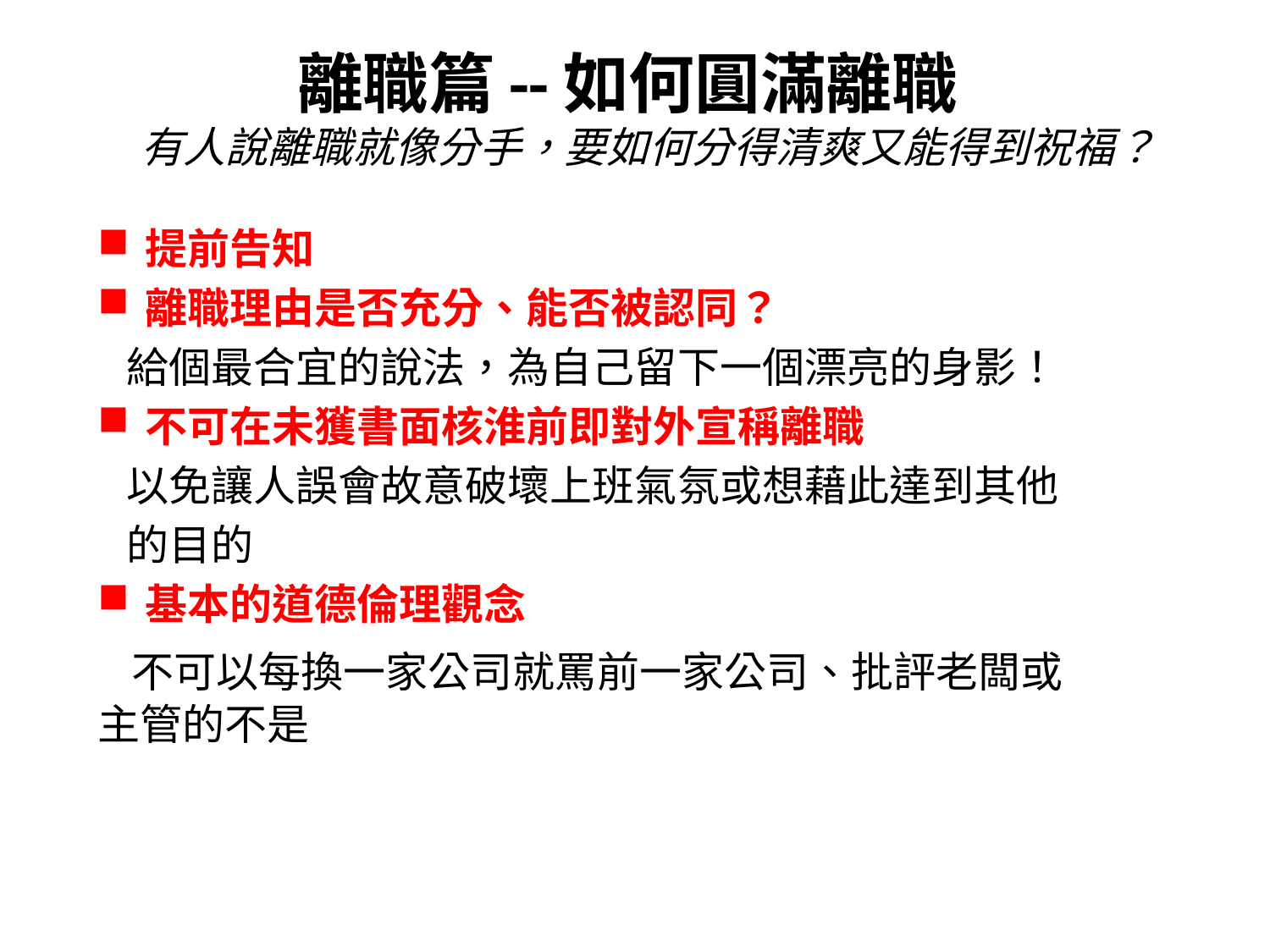

# 離職篇--如何圓滿離職 有人說離職就像分手，要如何分得清爽又能得到祝福？
提前告知
離職理由是否充分、能否被認同？
  給個最合宜的說法，為自己留下一個漂亮的身影！
不可在未獲書面核淮前即對外宣稱離職
  以免讓人誤會故意破壞上班氣氛或想藉此達到其他
  的目的
基本的道德倫理觀念
  不可以每換一家公司就罵前一家公司、批評老闆或主管的不是